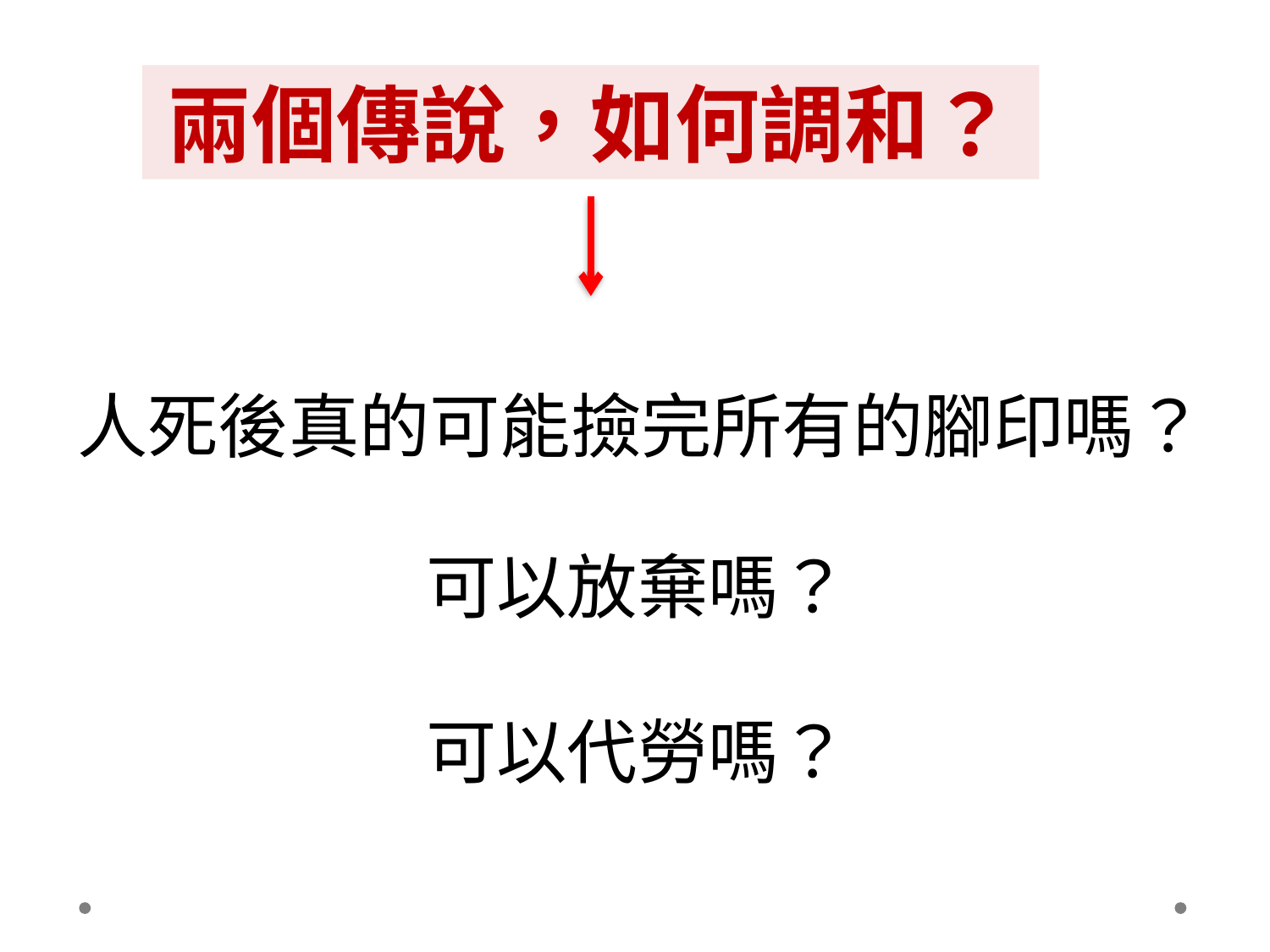

兩個傳說，如何調和？
人死後真的可能撿完所有的腳印嗎？
可以放棄嗎？
可以代勞嗎？